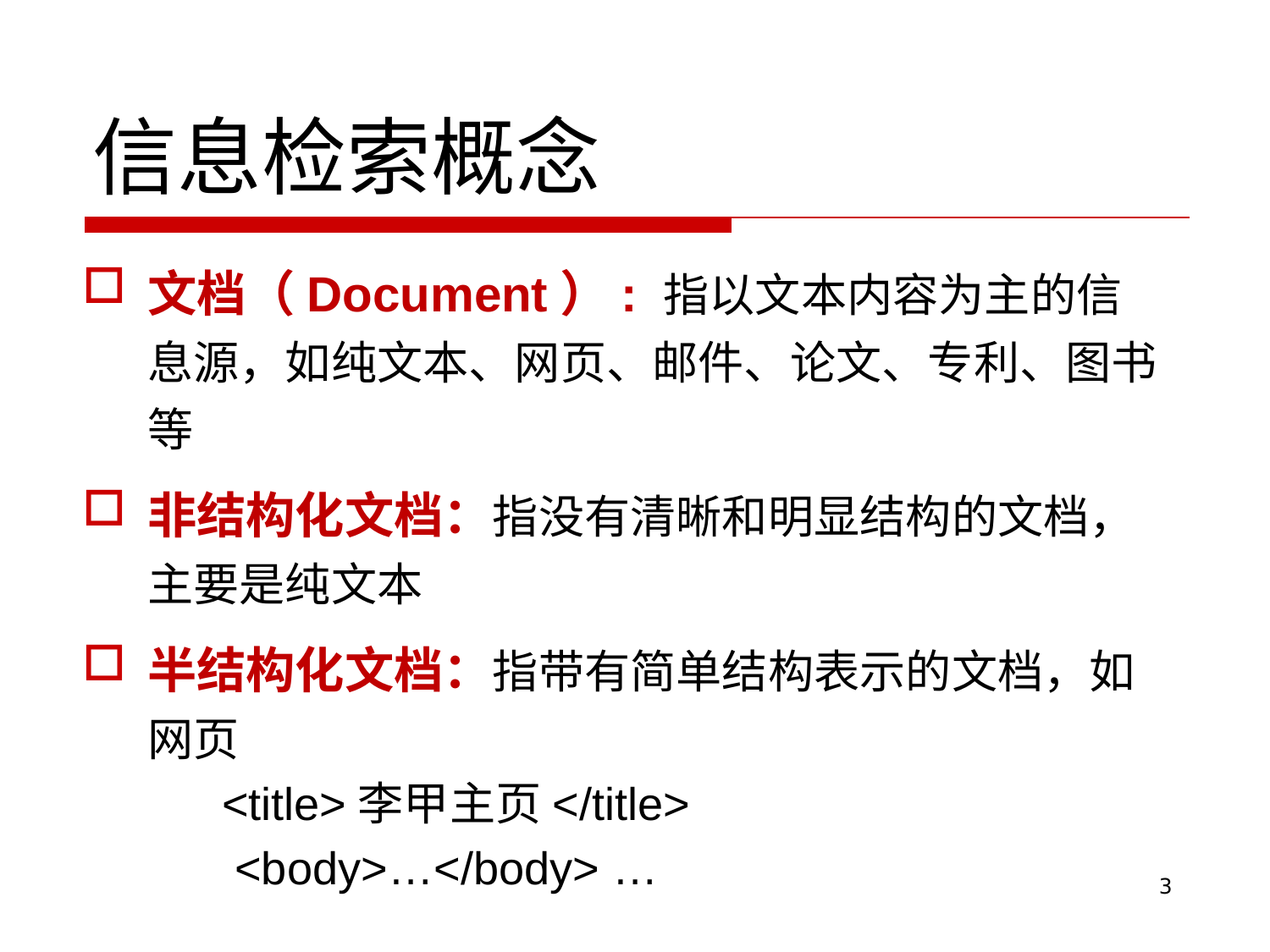

# 信息检索概念
文档（Document）: 指以文本内容为主的信息源，如纯文本、网页、邮件、论文、专利、图书等
非结构化文档：指没有清晰和明显结构的文档，主要是纯文本
半结构化文档：指带有简单结构表示的文档，如网页
           <title>李甲主页</title>
            <body>…</body> …
3